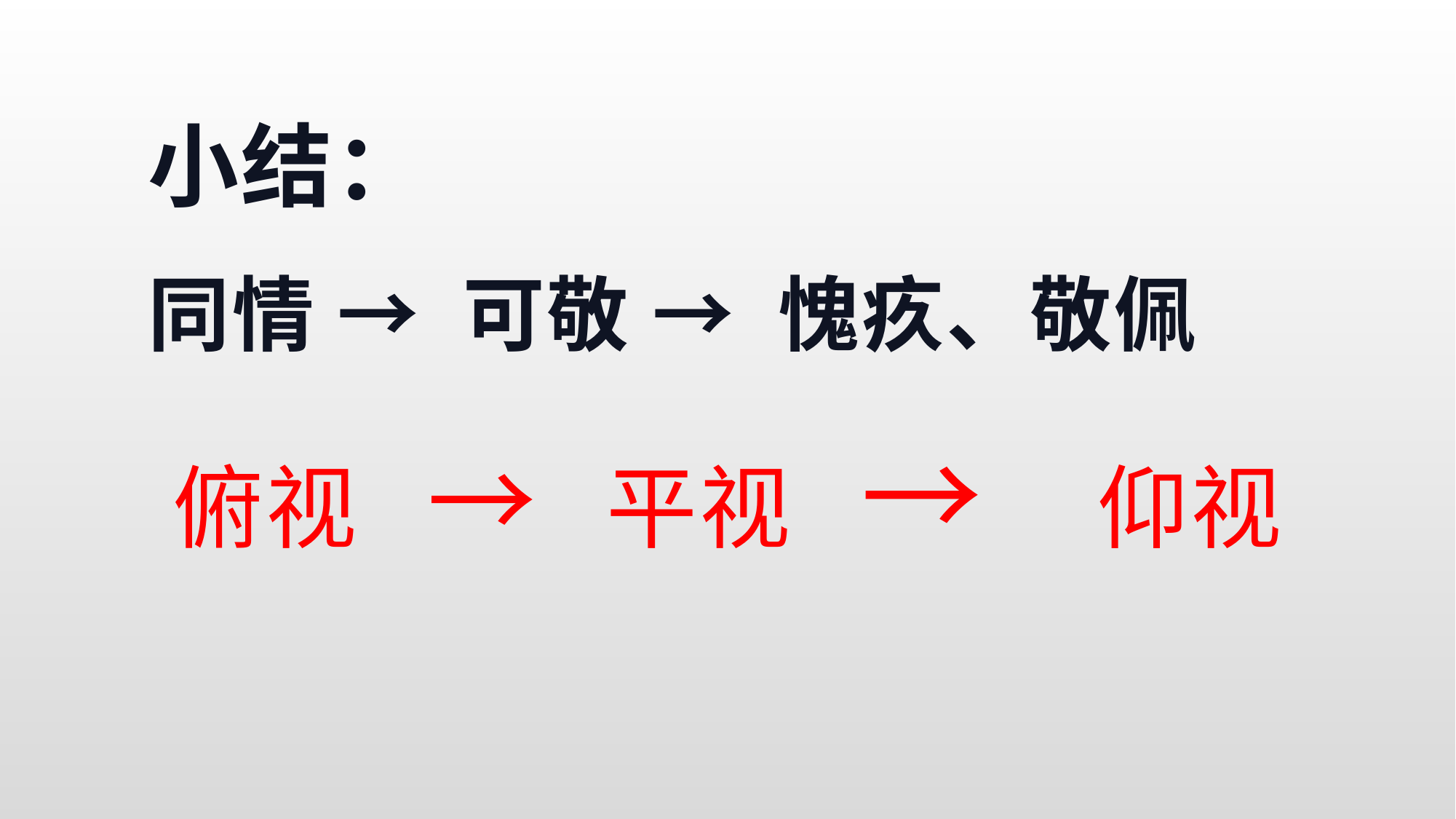

小结：
同情 →  可敬 →  愧疚、敬佩
俯视   →   平视   →     仰视